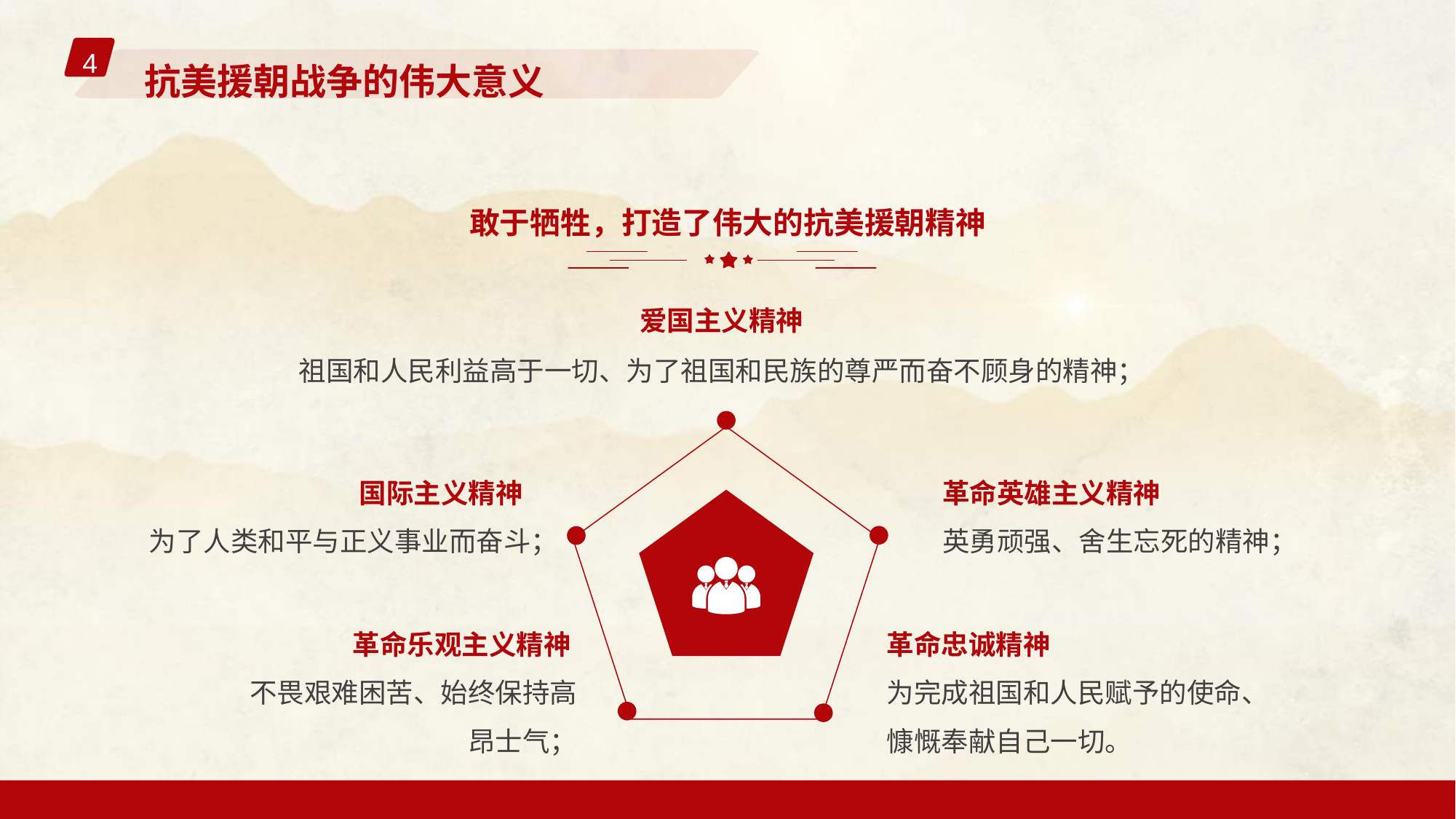

4

抗美援朝战争的伟大意义

敢于牺牲，打造了伟大的抗美援朝精神

爱国主义精神
祖国和人民利益高于一切、为了祖国和民族的尊严而奋不顾身的精神；

国际主义精神
为了人类和平与正义事业而奋斗；
革命英雄主义精神
英勇顽强、舍生忘死的精神；
革命乐观主义精神
不畏艰难困苦、始终保持高昂士气；
革命忠诚精神
为完成祖国和人民赋予的使命、慷慨奉献自己一切。